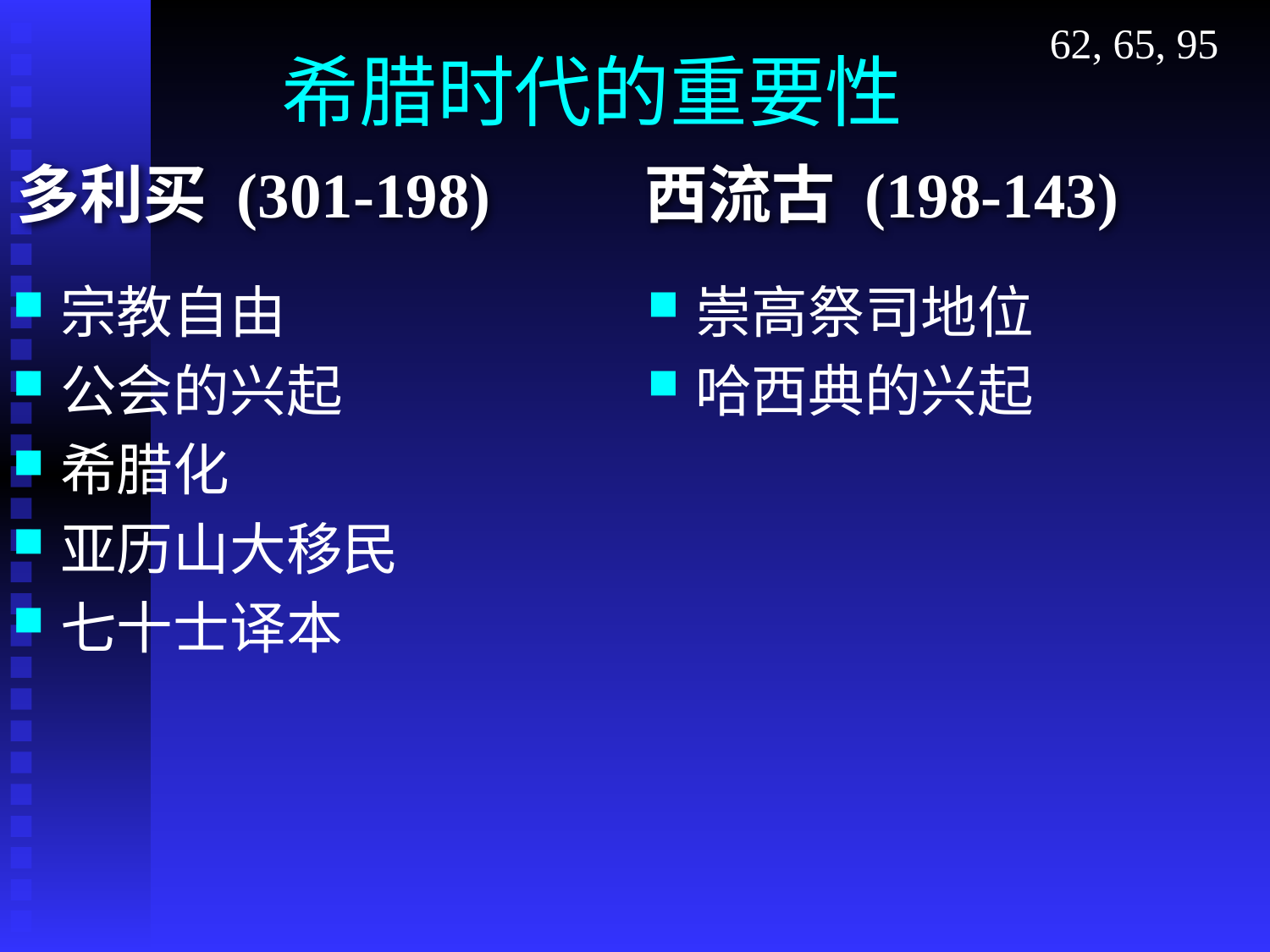

# 希腊时代的重要性
62, 65, 95
多利买 (301-198)
西流古 (198-143)

宗教自由
公会的兴起
希腊化
亚历山大移民
七十士译本
崇高祭司地位
哈西典的兴起